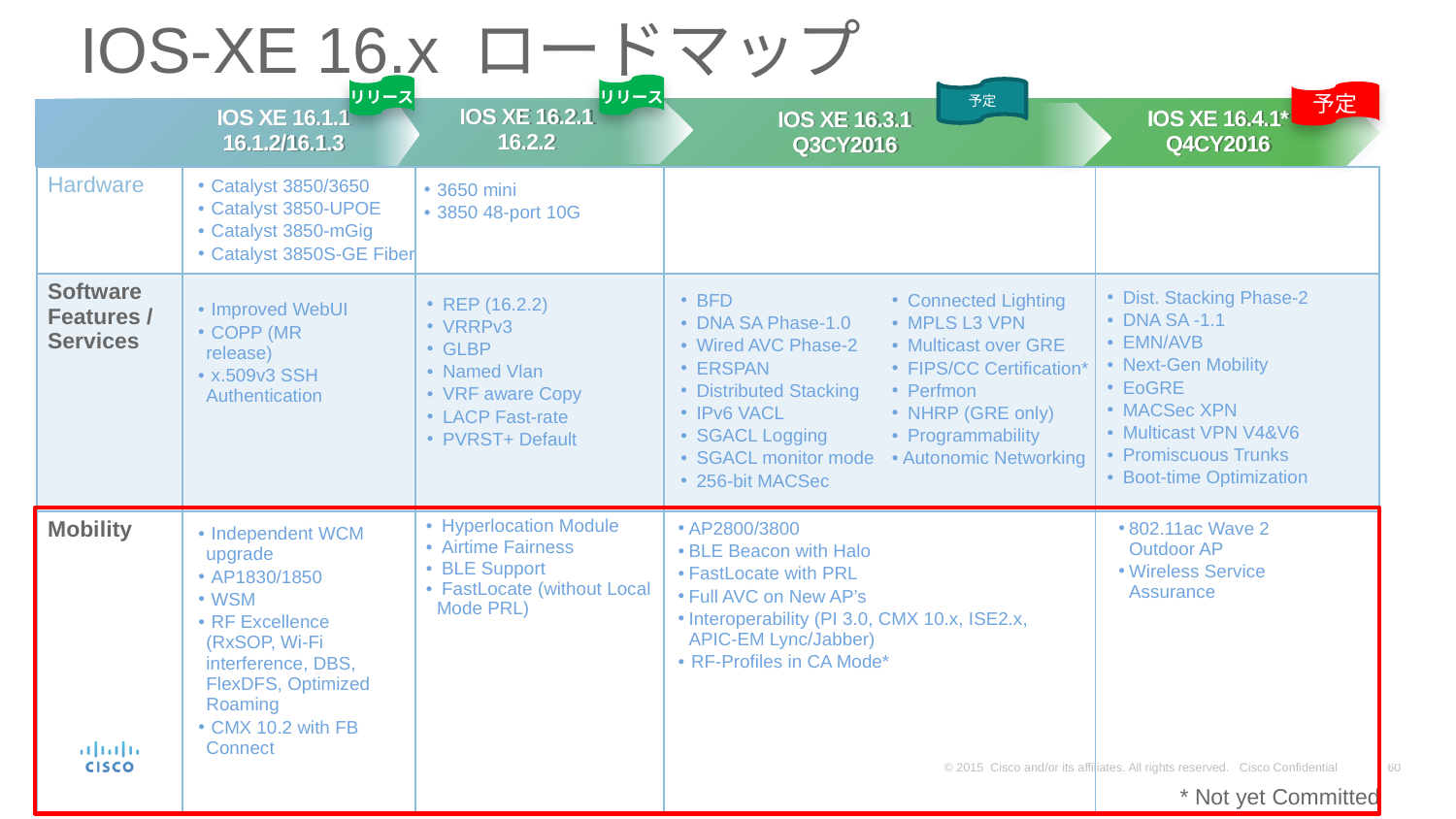

# IOS-XE 16.x ロードマップ
リリース
リリース
予定
予定

IOS XE 16.4.1*
Q4CY2016

IOS XE 16.3.1
Q3CY2016

IOS XE 16.2.1
16.2.2

IOS XE 16.1.1
16.1.2/16.1.3

| Hardware |  |  |  |  |
| --- | --- | --- | --- | --- |
| Software Features / Services |  |  |  |  |
| Mobility |  | Hyperlocation Module Airtime Fairness BLE Support FastLocate (without Local Mode PRL) |  |  |
 Catalyst 3850/3650
 Catalyst 3850-UPOE
 Catalyst 3850-mGig
 Catalyst 3850S-GE Fiber

 3650 mini
 3850 48-port 10G

 Dist. Stacking Phase-2
 DNA SA -1.1
 EMN/AVB
 Next-Gen Mobility
 EoGRE
 MACSec XPN
 Multicast VPN V4&V6
 Promiscuous Trunks
 Boot-time Optimization

 BFD
 DNA SA Phase-1.0
 Wired AVC Phase-2
 ERSPAN
 Distributed Stacking
 IPv6 VACL
 SGACL Logging
 SGACL monitor mode
 256-bit MACSec
 Connected Lighting
 MPLS L3 VPN
 Multicast over GRE
 FIPS/CC Certification*
 Perfmon
 NHRP (GRE only)
 Programmability
Autonomic Networking
 REP (16.2.2)
 VRRPv3
 GLBP
 Named Vlan
 VRF aware Copy
 LACP Fast-rate
 PVRST+ Default
 Improved WebUI
 COPP (MR release)
 x.509v3 SSH Authentication

802.11ac Wave 2 Outdoor AP
Wireless Service Assurance
AP2800/3800
BLE Beacon with Halo
FastLocate with PRL
Full AVC on New AP’s
Interoperability (PI 3.0, CMX 10.x, ISE2.x, APIC-EM Lync/Jabber)
 RF-Profiles in CA Mode*

 Independent WCM upgrade
 AP1830/1850
 WSM
 RF Excellence (RxSOP, Wi-Fi interference, DBS, FlexDFS, Optimized Roaming
 CMX 10.2 with FB Connect

* Not yet Committed